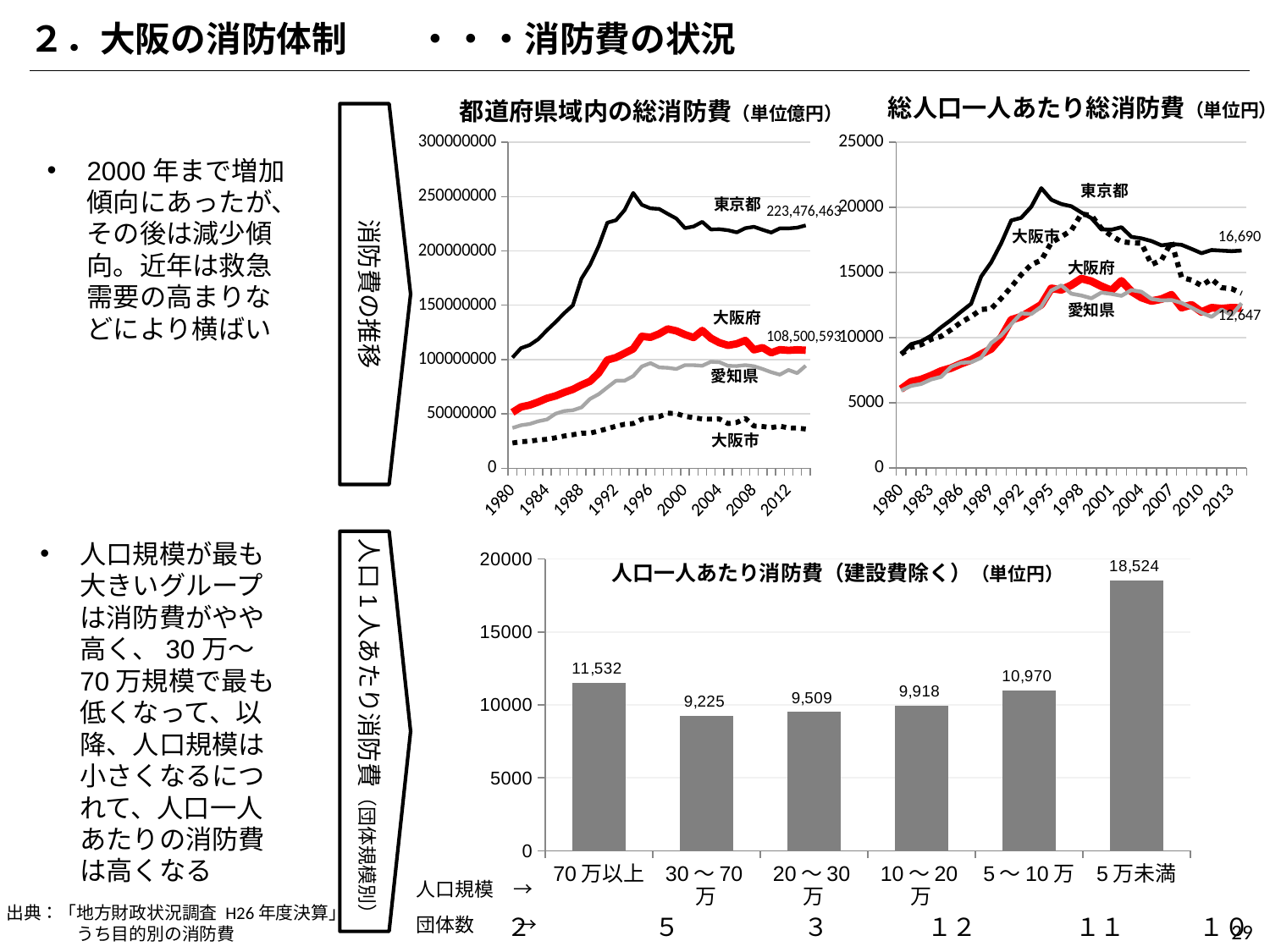

２．大阪の消防体制　　・・・消防費の状況
総人口一人あたり総消防費（単位円）
都道府県域内の総消防費（単位億円）
消防費の推移

### Chart

| Category | 東京都 | 大阪府 | 大阪市 | 愛知県 |
|---|---|---|---|---|
| 1980 | 8756.71874350431 | 6062.596610635153 | 8744.747713524004 | 5950.579895519476 |
| 1981 | 9505.808962669878 | 6621.913973439887 | 9263.752693807062 | 6309.1399616980525 |
| 1982 | 9727.297253218883 | 6797.616528151703 | 9470.057076981491 | 6450.836265652243 |
| 1983 | 10153.131452991453 | 7097.302980903587 | 9881.901900673967 | 6800.34188572328 |
| 1984 | 10798.244493579386 | 7450.06765523633 | 10105.260597639888 | 7000.128261209186 |
| 1985 | 11373.800601097455 | 7674.5417534071785 | 10623.242721002456 | 7772.455637123225 |
| 1986 | 12003.865578734858 | 8013.912808730614 | 11191.29693090953 | 8076.710227272727 |
| 1987 | 12611.626819214267 | 8297.792720613483 | 11627.007070079608 | 8122.123819677125 |
| 1988 | 14698.491703865913 | 8745.065157750343 | 12172.521981757096 | 8468.01604601877 |
| 1989 | 15786.412543201552 | 9147.592406221409 | 12233.064031175756 | 9593.476312227402 |
| 1990 | 17255.28564101089 | 10033.678111071065 | 13024.891564125322 | 10186.42818890913 |
| 1991 | 18998.969900790315 | 11381.833257142856 | 13900.118590279577 | 11048.424282954376 |
| 1992 | 19201.679902414402 | 11619.841114028079 | 14845.714162792056 | 11876.407910271548 |
| 1993 | 20048.364418938305 | 12071.169025336681 | 15613.386924394039 | 11821.968575624081 |
| 1994 | 21476.40971515768 | 12538.46420824295 | 15952.400776375687 | 12389.009504313495 |
| 1995 | 20586.41121389753 | 13792.509901937738 | 17298.886690508567 | 13626.842658833231 |
| 1996 | 20256.337398373984 | 13675.808107187464 | 17750.16065232531 | 14017.355951863128 |
| 1997 | 20086.22961030216 | 14037.683356039963 | 18236.11932028075 | 13380.954119174723 |
| 1998 | 19610.155708183265 | 14541.895154884829 | 19495.534547909585 | 13244.297002724796 |
| 1999 | 19176.627806058583 | 14340.355611029163 | 19380.008946663325 | 13028.410648015986 |
| 2000 | 18314.555473300497 | 13958.225256530859 | 18385.06348584939 | 13464.559368477845 |
| 2001 | 18287.84619810933 | 13632.00884253486 | 17828.530923159007 | 13367.384148921168 |
| 2002 | 18478.769211963165 | 14367.025280580434 | 17361.791541158404 | 13221.17220586173 |
| 2003 | 17740.809735227638 | 13557.931550317317 | 17285.15813038516 | 13656.389539748954 |
| 2004 | 17622.67425092133 | 13083.816430594901 | 17254.1071139431 | 13528.693022610625 |
| 2005 | 17415.581841230392 | 12817.7787511316 | 15620.650552664303 | 12980.235858003305 |
| 2006 | 17087.145702141057 | 12968.324195740825 | 15956.375922979767 | 12863.725058163405 |
| 2007 | 17193.344489414696 | 13302.129313270732 | 17357.295560027153 | 12895.756422454806 |
| 2008 | 17129.996762506747 | 12310.0 | 14633.117664590462 | 12677.756723881606 |
| 2009 | 16817.332081545064 | 12529.330999435348 | 14424.318631955233 | 12313.276615841318 |
| 2010 | 16484.278676181595 | 11977.122008472412 | 14001.196106725136 | 11916.692024080256 |
| 2011 | 16729.977796301908 | 12307.421961403905 | 14499.583049218914 | 11608.15021574973 |
| 2012 | 16684.67551020408 | 12241.055103884373 | 13840.37835566553 | 12170.957991113506 |
| 2013 | 16644.72097744361 | 12309.903943948468 | 13763.26473726163 | 11750.030095391643 |
| 2014 | 16689.803061986557 | 12279.379017655048 | 13411.788793729242 | 12647.389939637827 |

### Chart

| Category | 東京都 | 大阪府 | 大阪市 | 愛知県 |
|---|---|---|---|---|
| 1980 | 101738019.0 | 51371085.0 | 23157666.0 | 37022354.0 |
| 1981 | 110514535.0 | 56345866.0 | 24411943.0 | 39533071.0 |
| 1982 | 113323013.0 | 58072038.0 | 24841134.0 | 40698326.0 |
| 1983 | 118791638.0 | 60951638.0 | 25939113.0 | 43202572.0 |
| 1984 | 126976557.0 | 64308984.0 | 26590144.0 | 44807821.0 |
| 1985 | 134544816.0 | 66523657.0 | 28005513.0 | 50172538.0 |
| 1986 | 142701954.0 | 69761111.0 | 29587327.0 | 52595537.0 |
| 1987 | 149914408.0 | 72497815.0 | 30808755.0 | 53329865.0 |
| 1988 | 174515192.0 | 76501830.0 | 32213350.0 | 55939714.0 |
| 1989 | 187274212.0 | 79986548.0 | 32263899.0 | 63787024.0 |
| 1990 | 204571126.0 | 87639322.0 | 34176026.0 | 68153347.0 |
| 1991 | 225973748.0 | 99591041.0 | 36323776.0 | 74344847.0 |
| 1992 | 228250369.0 | 101801428.0 | 38647432.0 | 80474540.0 |
| 1993 | 237553070.0 | 105767583.0 | 40422887.0 | 80507606.0 |
| 1994 | 253335729.0 | 109824408.0 | 41078102.0 | 84728436.0 |
| 1995 | 242376274.0 | 121336406.0 | 45018986.0 | 93593734.0 |
| 1996 | 239186832.0 | 120442842.0 | 46184001.0 | 96677704.0 |
| 1997 | 238644494.0 | 123643915.0 | 47390568.0 | 92743393.0 |
| 1998 | 234125649.0 | 128157722.0 | 50591575.0 | 92352483.0 |
| 1999 | 229793531.0 | 126381554.0 | 50298507.0 | 91277045.0 |
| 2000 | 220948647.0 | 122903304.0 | 47713358.0 | 94834931.0 |
| 2001 | 222471649.0 | 120247950.0 | 46480032.0 | 94788121.0 |
| 2002 | 226752977.0 | 126731530.0 | 45292157.0 | 94280179.0 |
| 2003 | 219773151.0 | 119635188.0 | 45207689.0 | 97916313.0 |
| 2004 | 219966220.0 | 115464680.0 | 45288149.0 | 97528348.0 |
| 2005 | 219028824.0 | 113016483.0 | 41063738.0 | 94167769.0 |
| 2006 | 217075099.0 | 114484366.0 | 42044157.0 | 93995239.0 |
| 2007 | 220900090.0 | 117577521.0 | 45872798.0 | 94874080.0 |
| 2008 | 222227448.0 | 108906570.0 | 38787566.0 | 93802722.0 |
| 2009 | 219432549.0 | 110947226.0 | 38365745.0 | 91253693.0 |
| 2010 | 216923019.0 | 106180121.0 | 37317584.0 | 88311256.0 |
| 2011 | 220768787.0 | 109056066.0 | 38722282.0 | 86086042.0 |
| 2012 | 220738257.0 | 108406784.0 | 37055883.0 | 90393705.0 |
| 2013 | 221374789.0 | 108930340.0 | 36933542.0 | 87455474.0 |
| 2014 | 223476463.0 | 108500593.0 | 36027364.0 | 94286292.0 |
2000年まで増加傾向にあったが、その後は減少傾向。近年は救急需要の高まりなどにより横ばい
東京都
東京都
大阪市
大阪府
愛知県
大阪府
愛知県
大阪市
人口規模が最も大きいグループは消防費がやや高く、30万～70万規模で最も低くなって、以降、人口規模は小さくなるにつれて、人口一人あたりの消防費は高くなる
人口1人あたり消防費（団体規模別）

### Chart

| Category | 系列 1 |
|---|---|
| 70万以上 | 11532.047252575114 |
| 30～70万 | 9224.59725934624 |
| 20～30万 | 9508.56236764638 |
| 10～20万 | 9918.013972440292 |
| 5～10万 | 10969.754499778786 |
| 5万未満 | 18524.451893986326 |
人口一人あたり消防費（建設費除く）（単位円）
人口規模　→

団体数　　 →
出典：「地方財政状況調査 H26年度決算」
　　　　うち目的別の消防費
２　　　　　５　　　　　３　　　　１２　　　　１１　　　１０
29